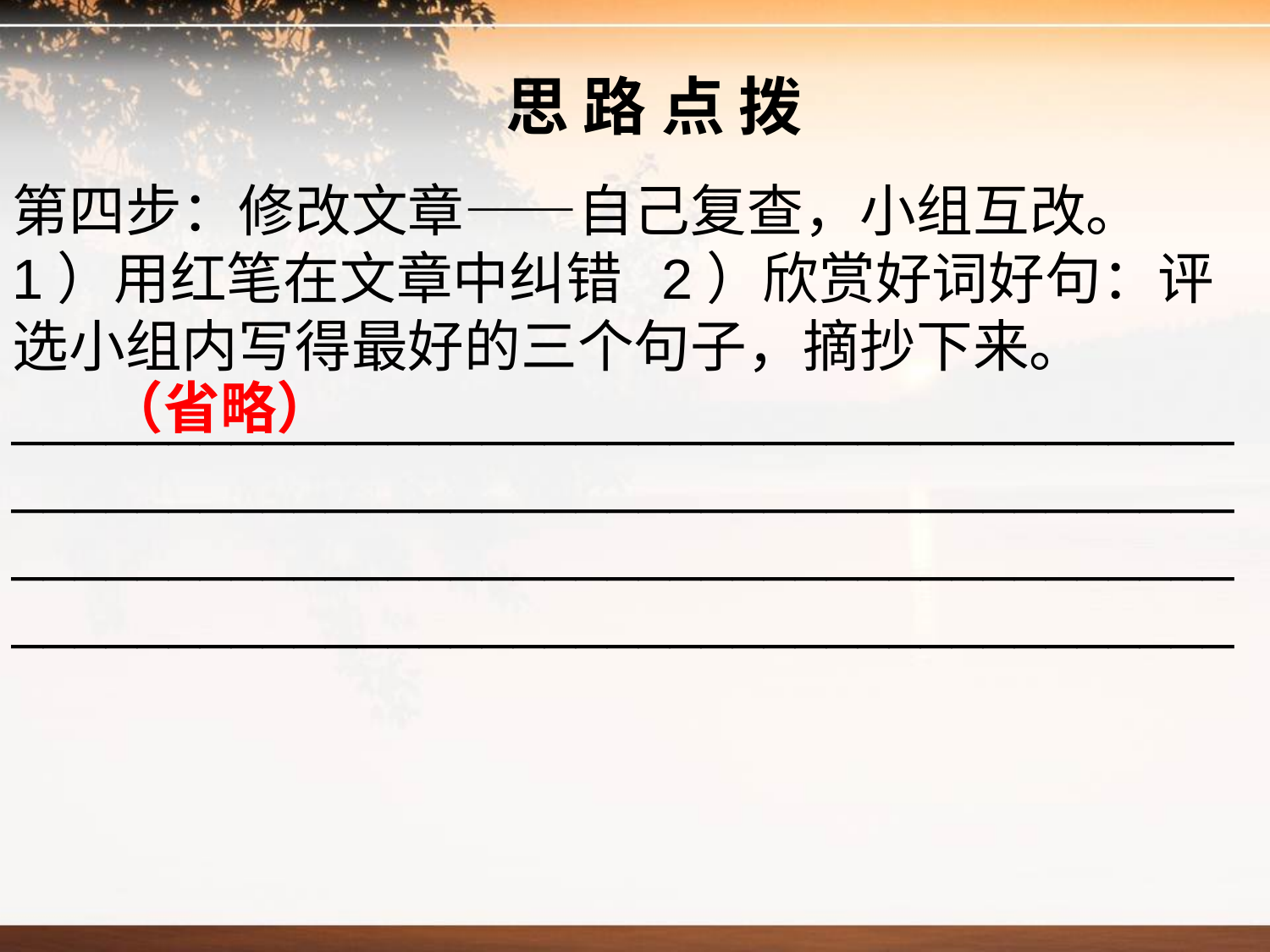

思 路 点 拨
第四步：修改文章——自己复查，小组互改。
1）用红笔在文章中纠错  2）欣赏好词好句：评选小组内写得最好的三个句子，摘抄下来。
____________________________________________________________________________________________________________________________________________________________
（省略）